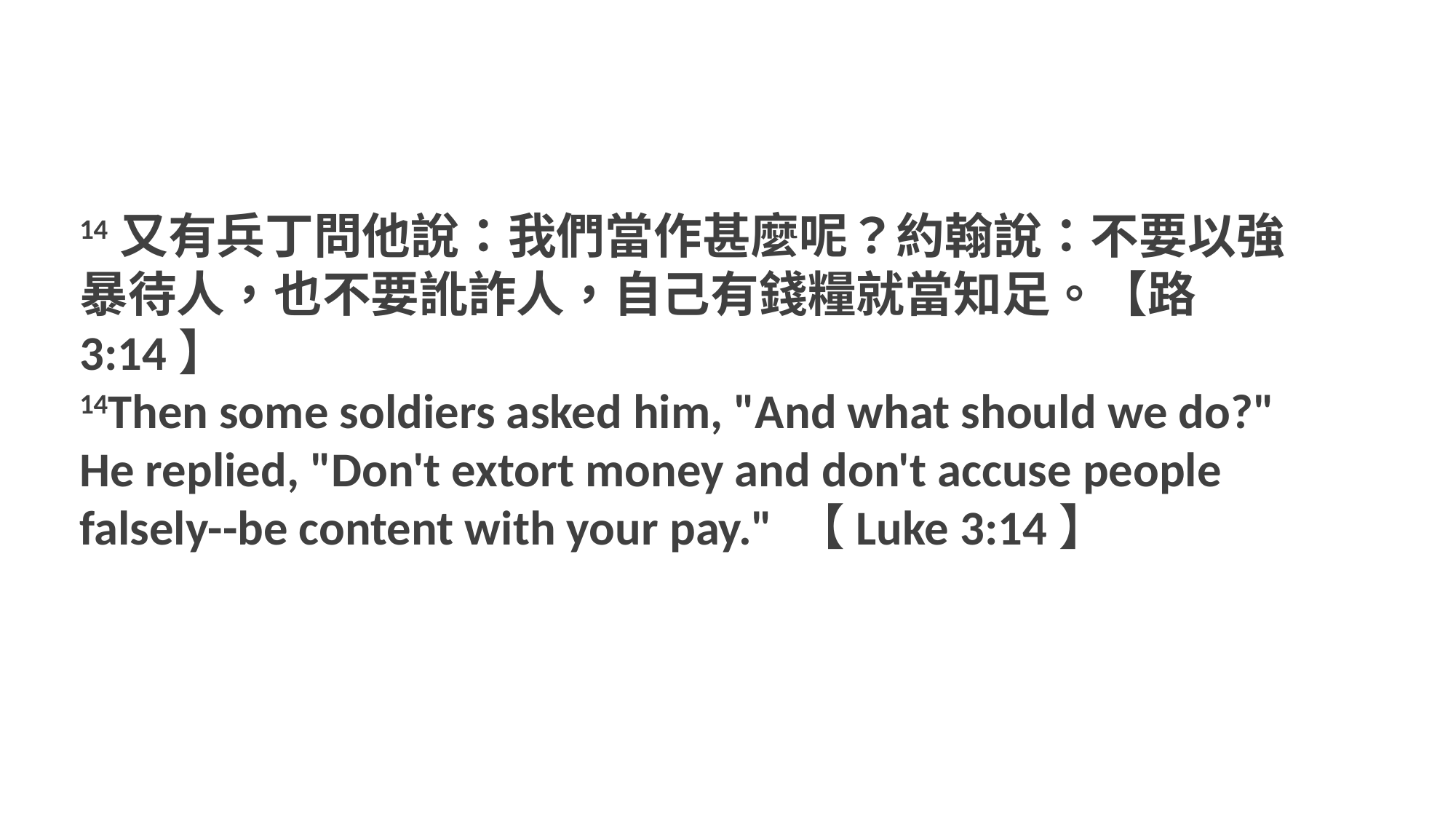

14又有兵丁問他說：我們當作甚麼呢？約翰說：不要以強暴待人，也不要訛詐人，自己有錢糧就當知足。【路 3:14】
14Then some soldiers asked him, "And what should we do?" He replied, "Don't extort money and don't accuse people falsely--be content with your pay." 【Luke 3:14】